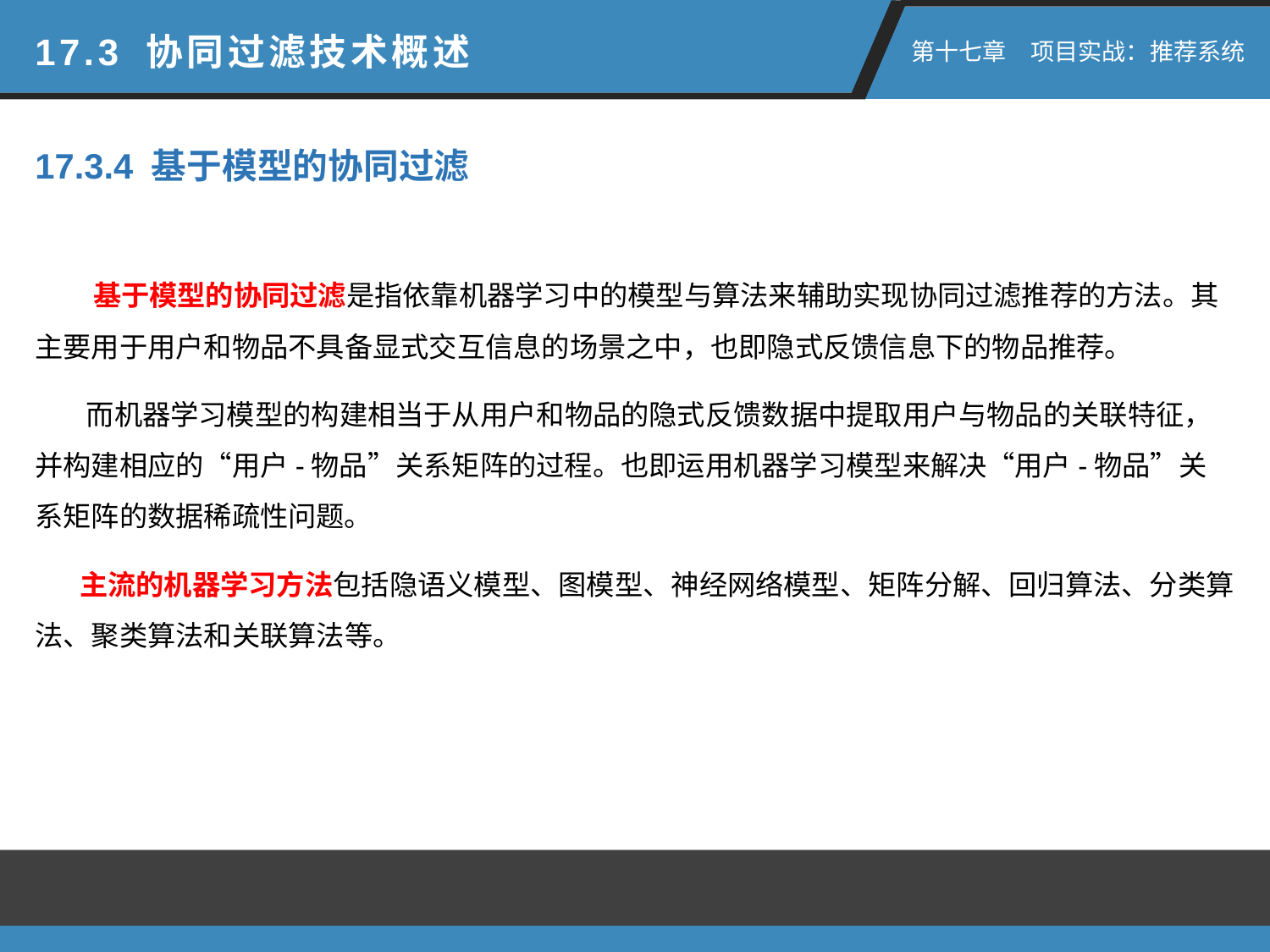

17.3 协同过滤技术概述
  第十七章　项目实战：推荐系统
17.3.4 基于模型的协同过滤

       基于模型的协同过滤是指依靠机器学习中的模型与算法来辅助实现协同过滤推荐的方法。其主要用于用户和物品不具备显式交互信息的场景之中，也即隐式反馈信息下的物品推荐。
       而机器学习模型的构建相当于从用户和物品的隐式反馈数据中提取用户与物品的关联特征，并构建相应的“用户-物品”关系矩阵的过程。也即运用机器学习模型来解决“用户-物品”关系矩阵的数据稀疏性问题。
      主流的机器学习方法包括隐语义模型、图模型、神经网络模型、矩阵分解、回归算法、分类算法、聚类算法和关联算法等。